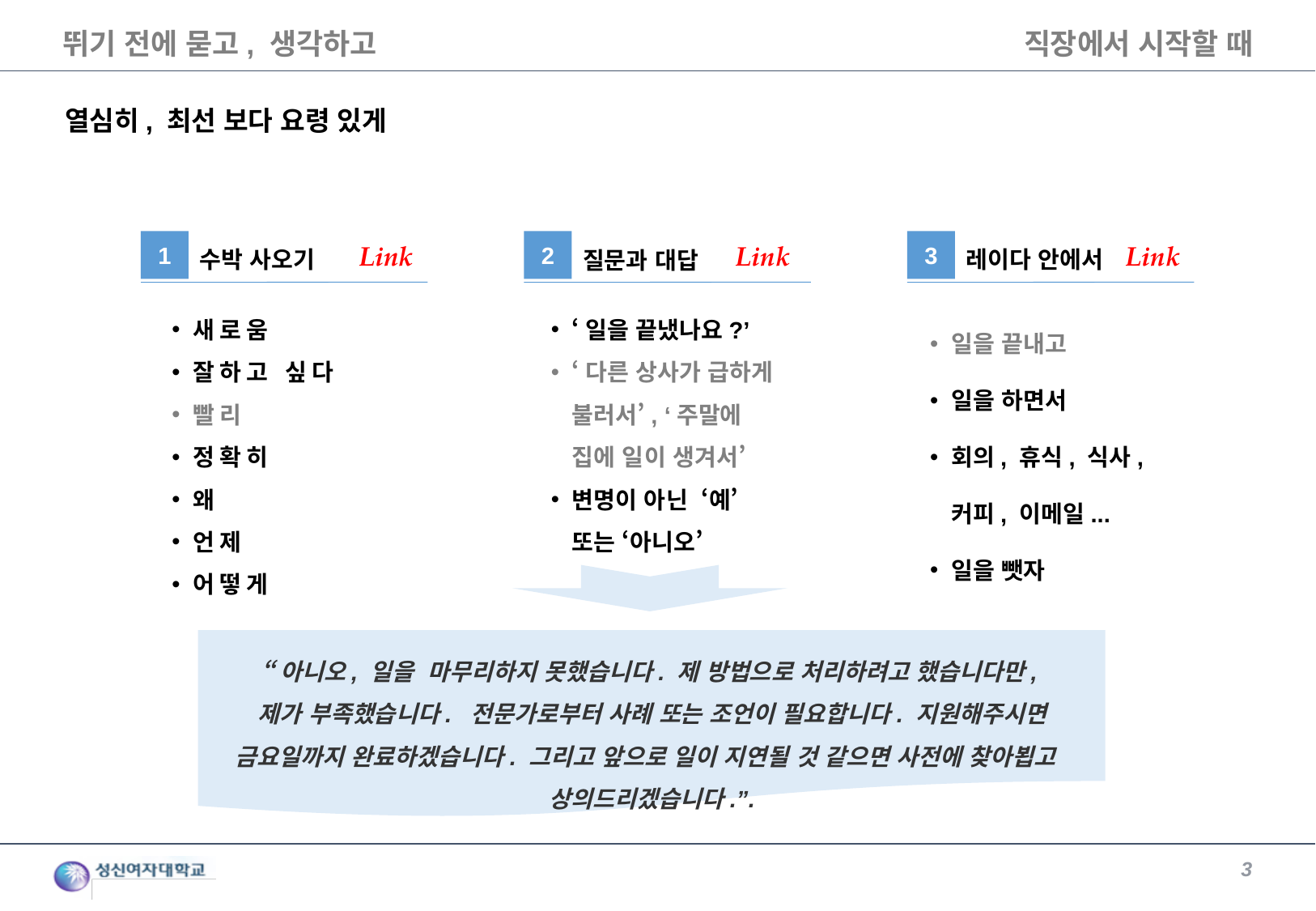

뛰기 전에 묻고, 생각하고
직장에서 시작할 때
열심히, 최선 보다 요령 있게
1
수박 사오기
2
3
Link
Link
Link
레이다 안에서
질문과 대답
새로움
잘하고 싶다
빨리
정확히
왜
언제
어떻게
‘일을 끝냈나요?’
‘다른 상사가 급하게 불러서’, ‘주말에 집에 일이 생겨서’
변명이 아닌  ‘예’ 또는 ‘아니오’
일을 끝내고
일을 하면서
회의, 휴식, 식사, 커피, 이메일...
일을 뺏자

“아니오, 일을  마무리하지 못했습니다. 제 방법으로 처리하려고 했습니다만,
제가 부족했습니다.  전문가로부터 사례 또는 조언이 필요합니다. 지원해주시면 금요일까지 완료하겠습니다. 그리고 앞으로 일이 지연될 것 같으면 사전에 찾아뵙고  상의드리겠습니다.”.
3